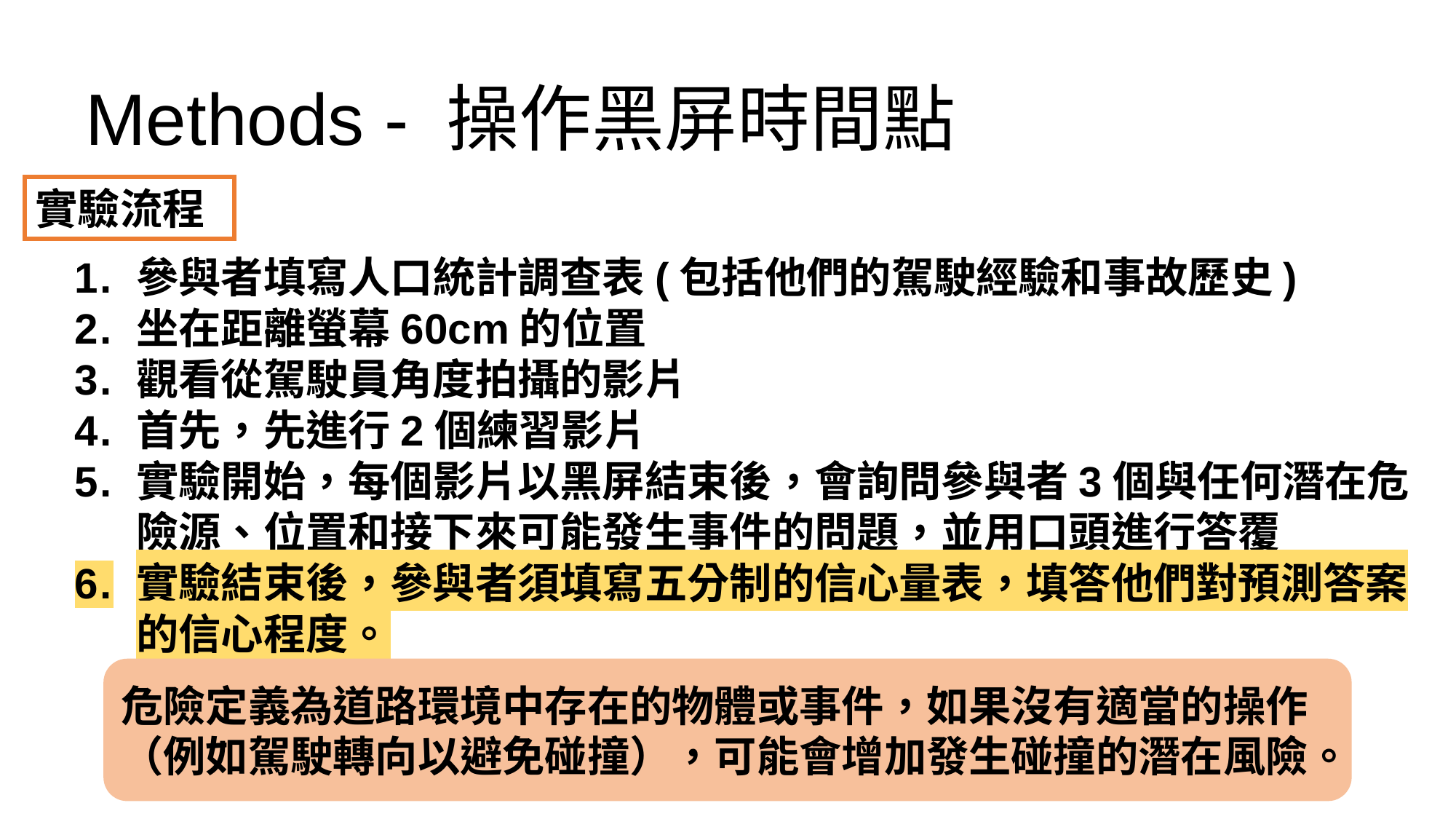

Methods - 操作黑屏時間點
實驗流程
參與者填寫人口統計調查表(包括他們的駕駛經驗和事故歷史)
坐在距離螢幕60cm的位置
觀看從駕駛員角度拍攝的影片
首先，先進行2個練習影片
實驗開始，每個影片以黑屏結束後，會詢問參與者3個與任何潛在危險源、位置和接下來可能發生事件的問題，並用口頭進行答覆
實驗結束後，參與者須填寫五分制的信心量表，填答他們對預測答案的信心程度。

危險定義為道路環境中存在的物體或事件，如果沒有適當的操作（例如駕駛轉向以避免碰撞），可能會增加發生碰撞的潛在風險。